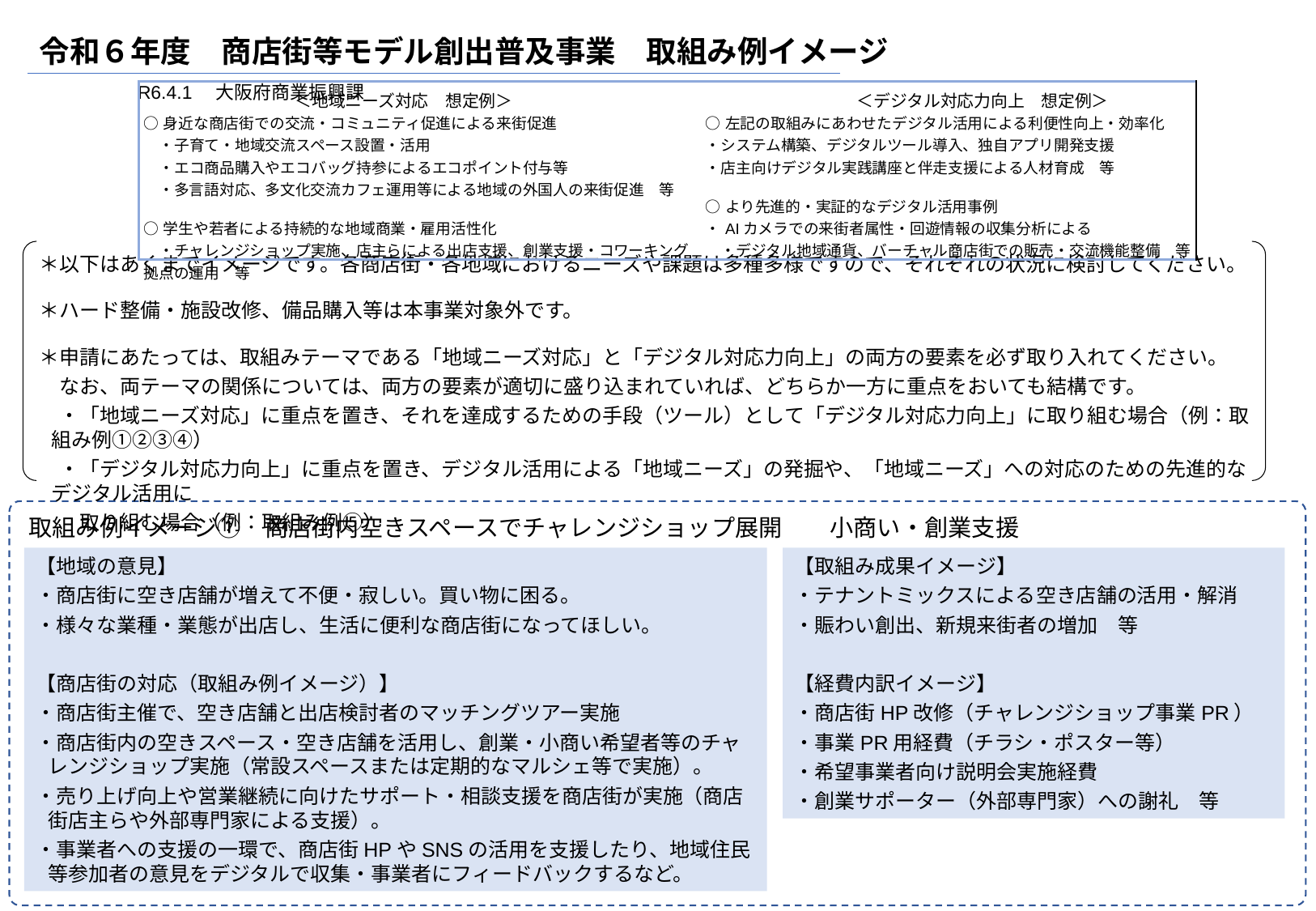

令和６年度　商店街等モデル創出普及事業　取組み例イメージ　　　　　　　　　　　　　　　R6.4.1　大阪府商業振興課
| ＜地域ニーズ対応　想定例＞ ○身近な商店街での交流・コミュニティ促進による来街促進 　・子育て・地域交流スペース設置・活用 　・エコ商品購入やエコバッグ持参によるエコポイント付与等 　・多言語対応、多文化交流カフェ運用等による地域の外国人の来街促進　等 ○学生や若者による持続的な地域商業・雇用活性化 　・チャレンジショップ実施、店主らによる出店支援、創業支援・コワーキング拠点の運用　等 | ＜デジタル対応力向上　想定例＞ ○左記の取組みにあわせたデジタル活用による利便性向上・効率化 ・システム構築、デジタルツール導入、独自アプリ開発支援 ・店主向けデジタル実践講座と伴走支援による人材育成　等 ○より先進的・実証的なデジタル活用事例 ・AIカメラでの来街者属性・回遊情報の収集分析による 　・デジタル地域通貨、バーチャル商店街での販売・交流機能整備　等 |
| --- | --- |

＊以下はあくまでイメージです。各商店街・各地域におけるニーズや課題は多種多様ですので、それぞれの状況に検討してください。

＊ハード整備・施設改修、備品購入等は本事業対象外です。

＊申請にあたっては、取組みテーマである「地域ニーズ対応」と「デジタル対応力向上」の両方の要素を必ず取り入れてください。
　なお、両テーマの関係については、両方の要素が適切に盛り込まれていれば、どちらか一方に重点をおいても結構です。
　・「地域ニーズ対応」に重点を置き、それを達成するための手段（ツール）として「デジタル対応力向上」に取り組む場合（例：取組み例①②③④）
　・「デジタル対応力向上」に重点を置き、デジタル活用による「地域ニーズ」の発掘や、「地域ニーズ」への対応のための先進的なデジタル活用に
　　取り組む場合（例：取組み例⑤）

取組み例イメージ①　商店街内空きスペースでチャレンジショップ展開　　小商い・創業支援
【地域の意見】
・商店街に空き店舗が増えて不便・寂しい。買い物に困る。
・様々な業種・業態が出店し、生活に便利な商店街になってほしい。

【商店街の対応（取組み例イメージ）】
・商店街主催で、空き店舗と出店検討者のマッチングツアー実施
・商店街内の空きスペース・空き店舗を活用し、創業・小商い希望者等のチャレンジショップ実施（常設スペースまたは定期的なマルシェ等で実施）。
・売り上げ向上や営業継続に向けたサポート・相談支援を商店街が実施（商店街店主らや外部専門家による支援）。
・事業者への支援の一環で、商店街HPやSNSの活用を支援したり、地域住民等参加者の意見をデジタルで収集・事業者にフィードバックするなど。
【取組み成果イメージ】
・テナントミックスによる空き店舗の活用・解消
・賑わい創出、新規来街者の増加　等

【経費内訳イメージ】
・商店街HP改修（チャレンジショップ事業PR）
・事業PR用経費（チラシ・ポスター等）
・希望事業者向け説明会実施経費
・創業サポーター（外部専門家）への謝礼　等